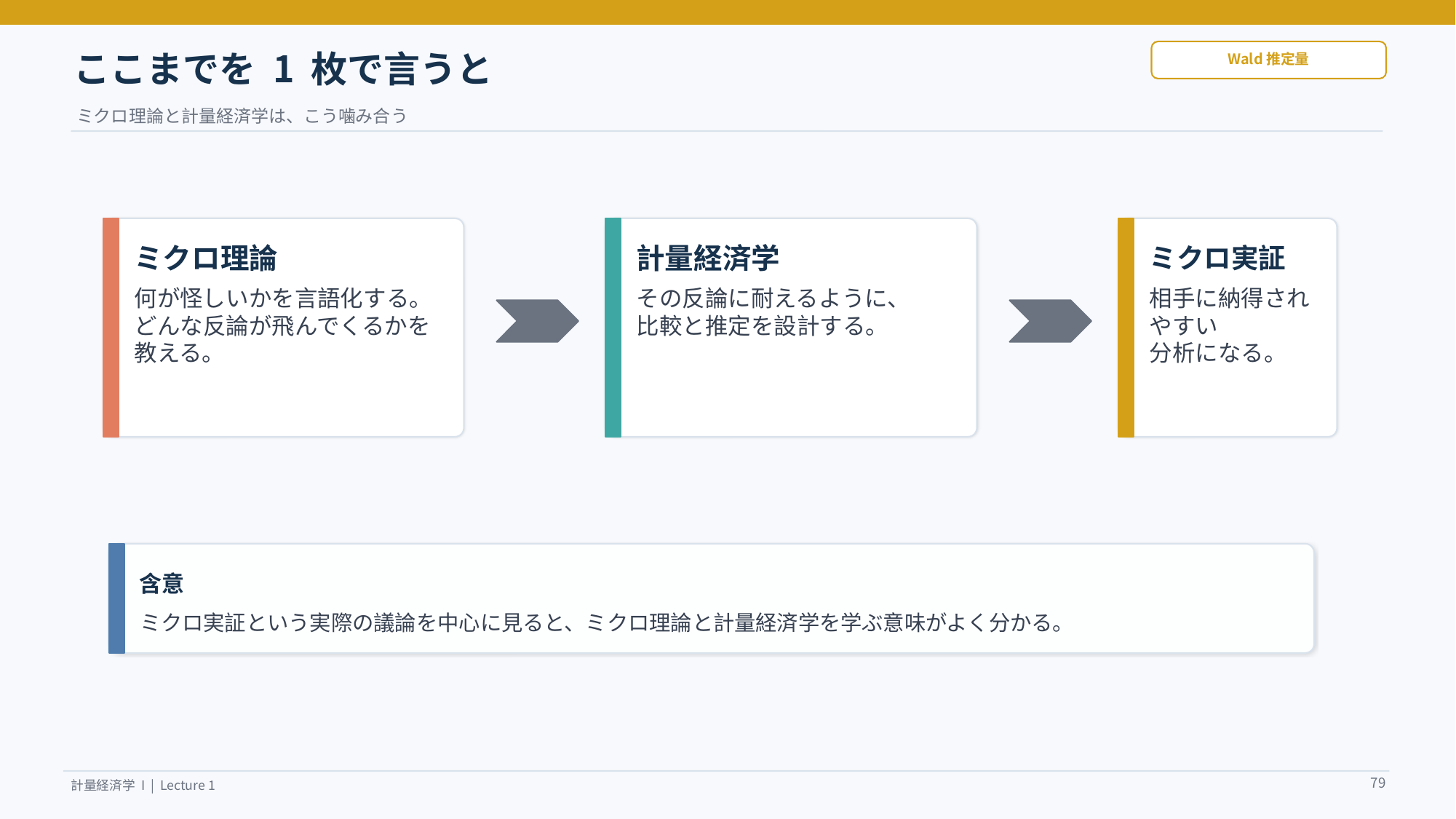

ここまでを 1 枚で言うと

Wald推定量
ミクロ理論と計量経済学は、こう噛み合う

ミクロ理論
計量経済学
ミクロ実証
何が怪しいかを言語化する。
どんな反論が飛んでくるかを教える。
その反論に耐えるように、
比較と推定を設計する。
相手に納得されやすい
分析になる。

含意
ミクロ実証という実際の議論を中心に見ると、ミクロ理論と計量経済学を学ぶ意味がよく分かる。

79
計量経済学 I  |  Lecture 1